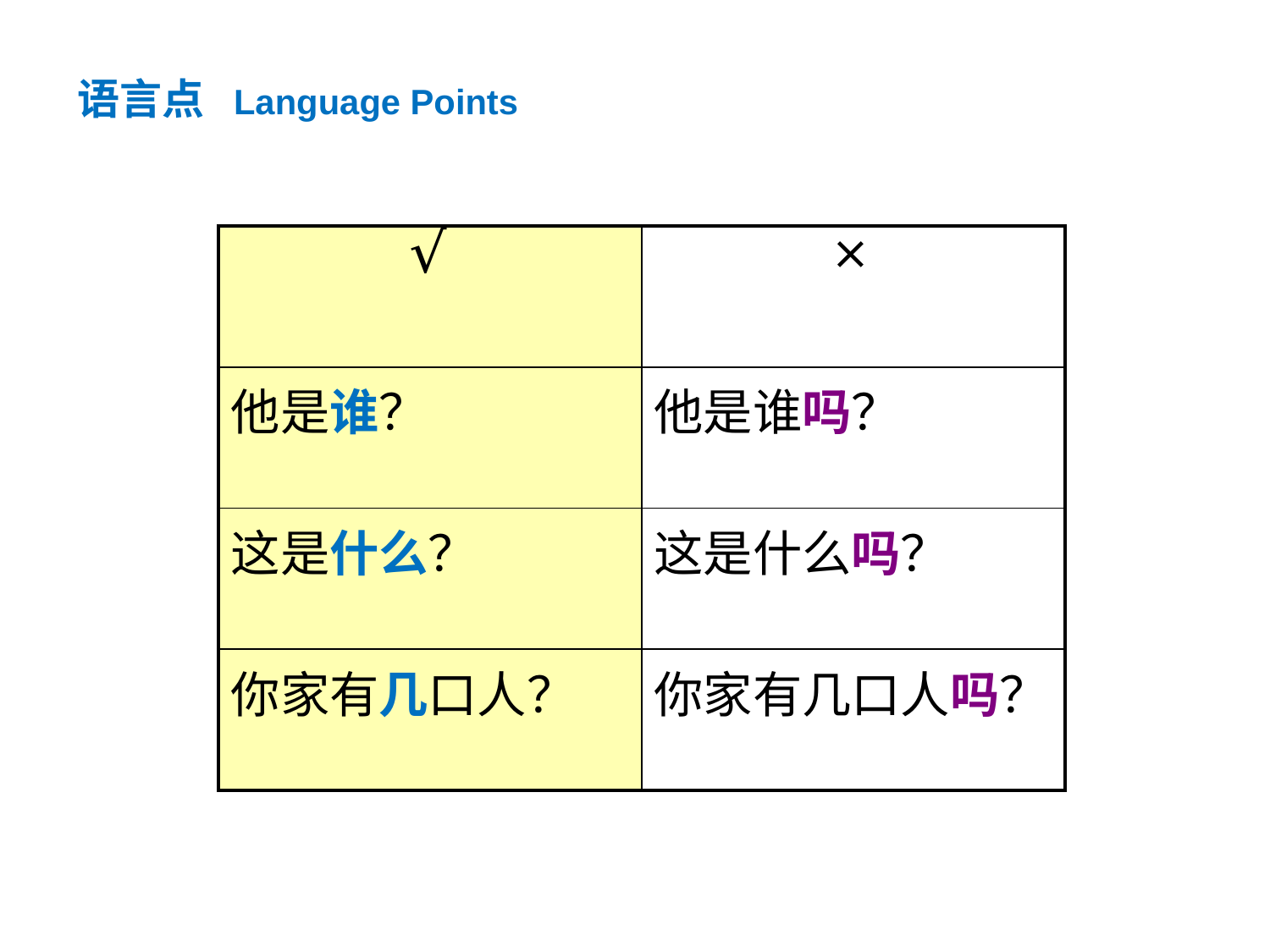

语言点  Language Points
| √ | × |
| --- | --- |
| 他是谁？ | 他是谁吗？ |
| 这是什么？ | 这是什么吗？ |
| 你家有几口人？ | 你家有几口人吗？ |